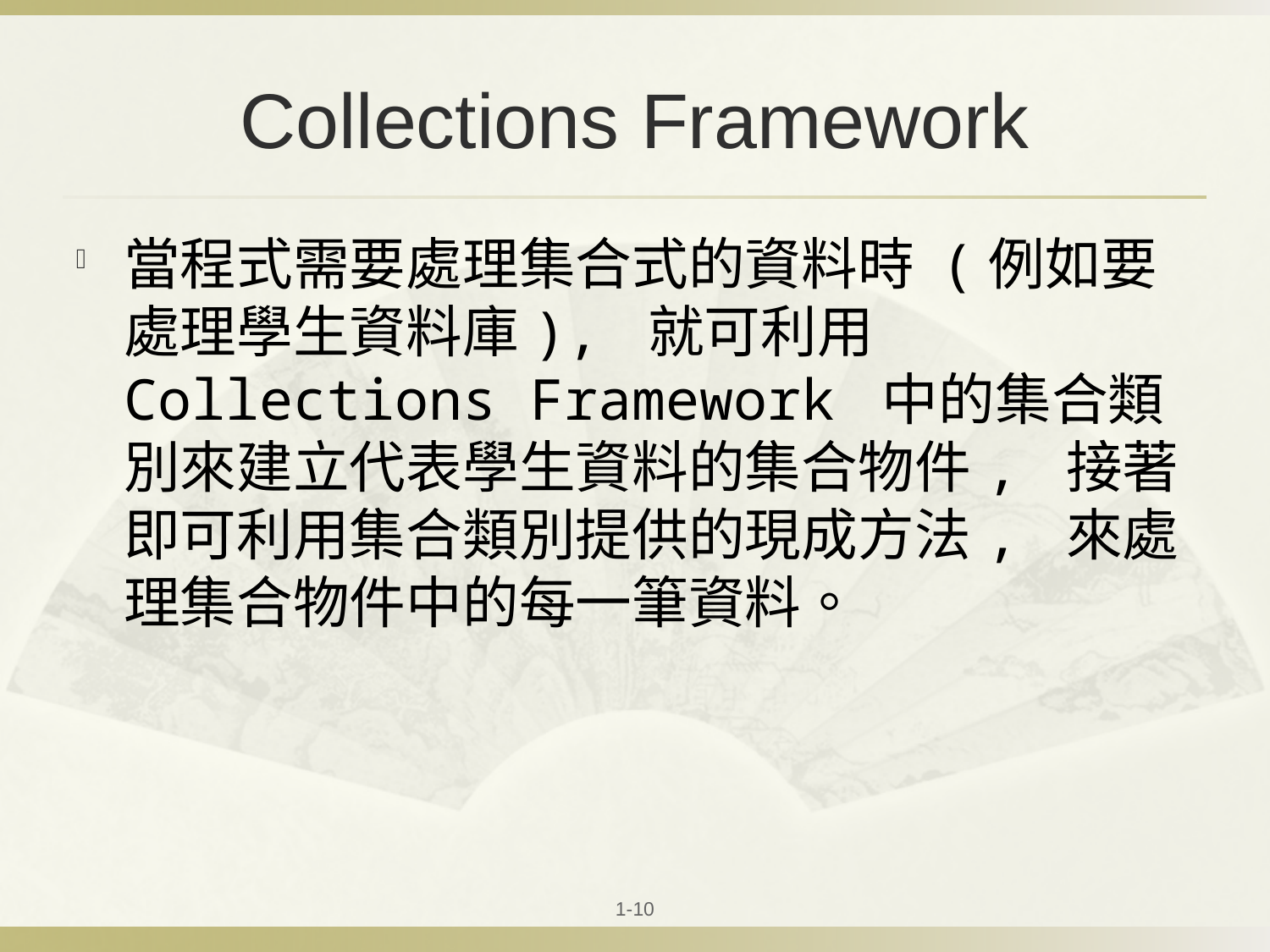

# Collections Framework
當程式需要處理集合式的資料時 (例如要處理學生資料庫), 就可利用 Collections Framework 中的集合類別來建立代表學生資料的集合物件, 接著即可利用集合類別提供的現成方法, 來處理集合物件中的每一筆資料。
1-10